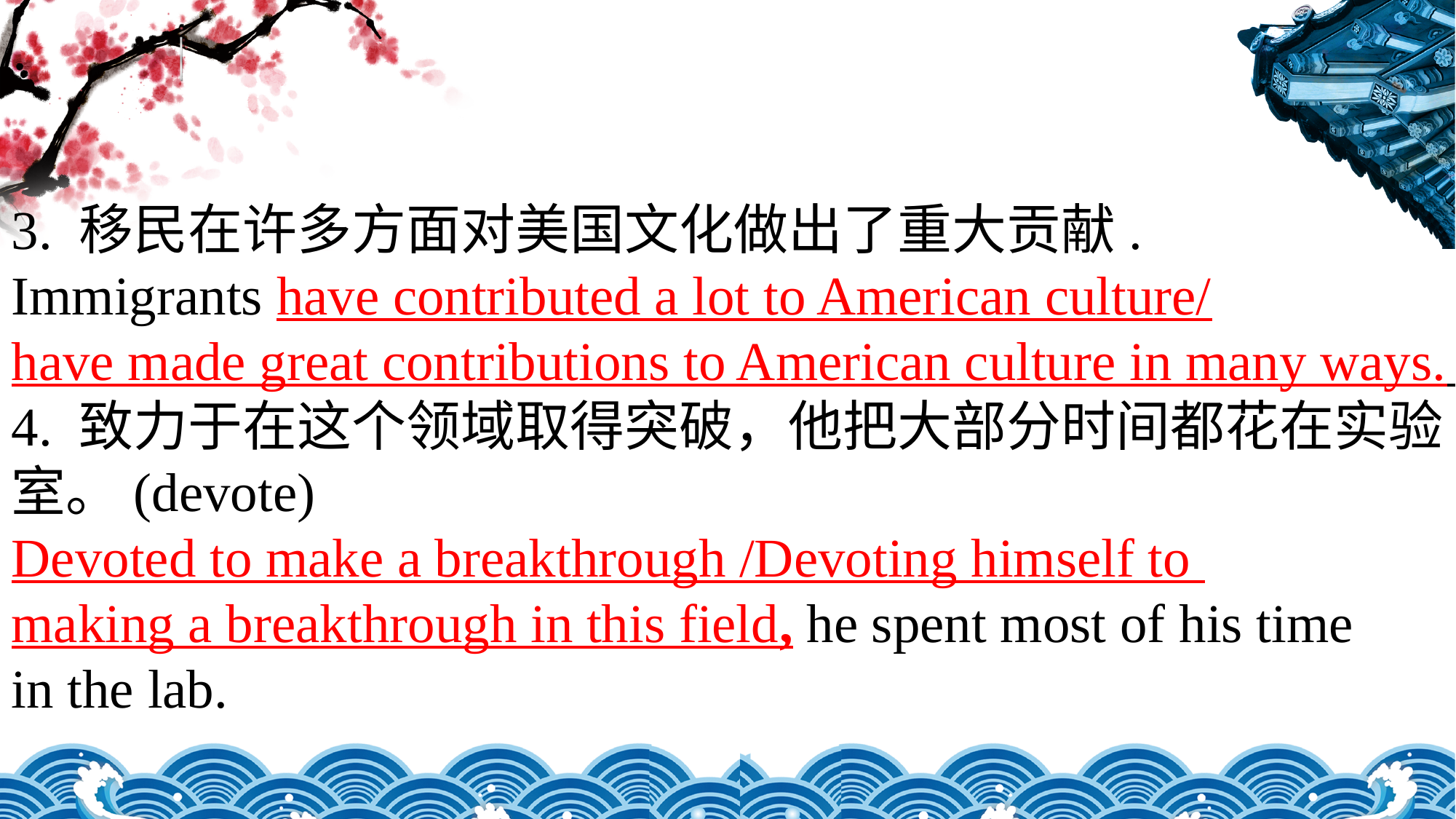

3. 移民在许多方面对美国文化做出了重大贡献.Immigrants have contributed a lot to American culture/
have made great contributions to American culture in many ways.   4. 致力于在这个领域取得突破，他把大部分时间都花在实验
室。(devote)Devoted to make a breakthrough /Devoting himself to
making a breakthrough in this field, he spent most of his time
in the lab.